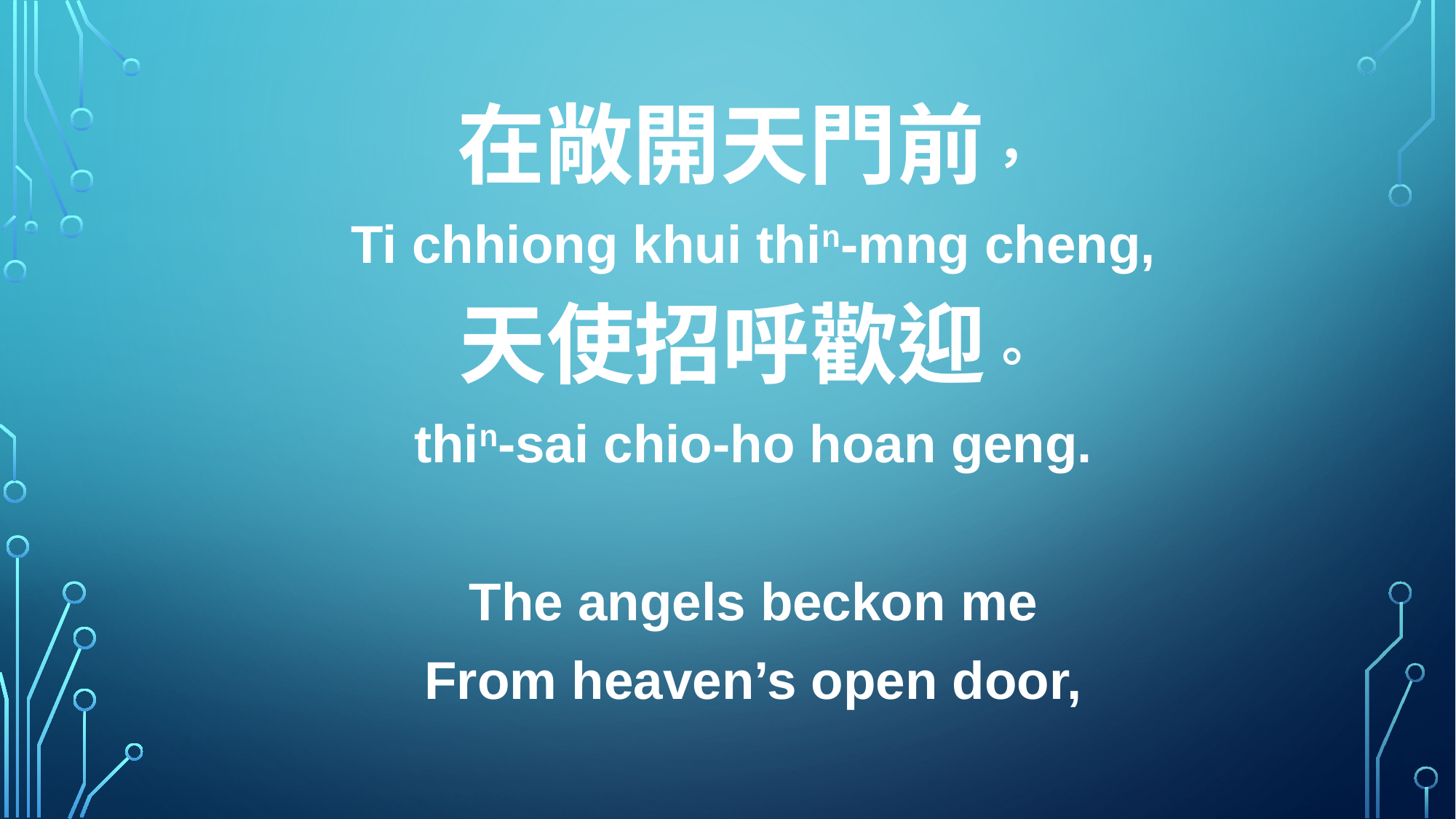

在敞開天門前，
Ti chhiong khui thin-mng cheng,
天使招呼歡迎。
thin-sai chio-ho hoan geng.

The angels beckon me
From heaven’s open door,